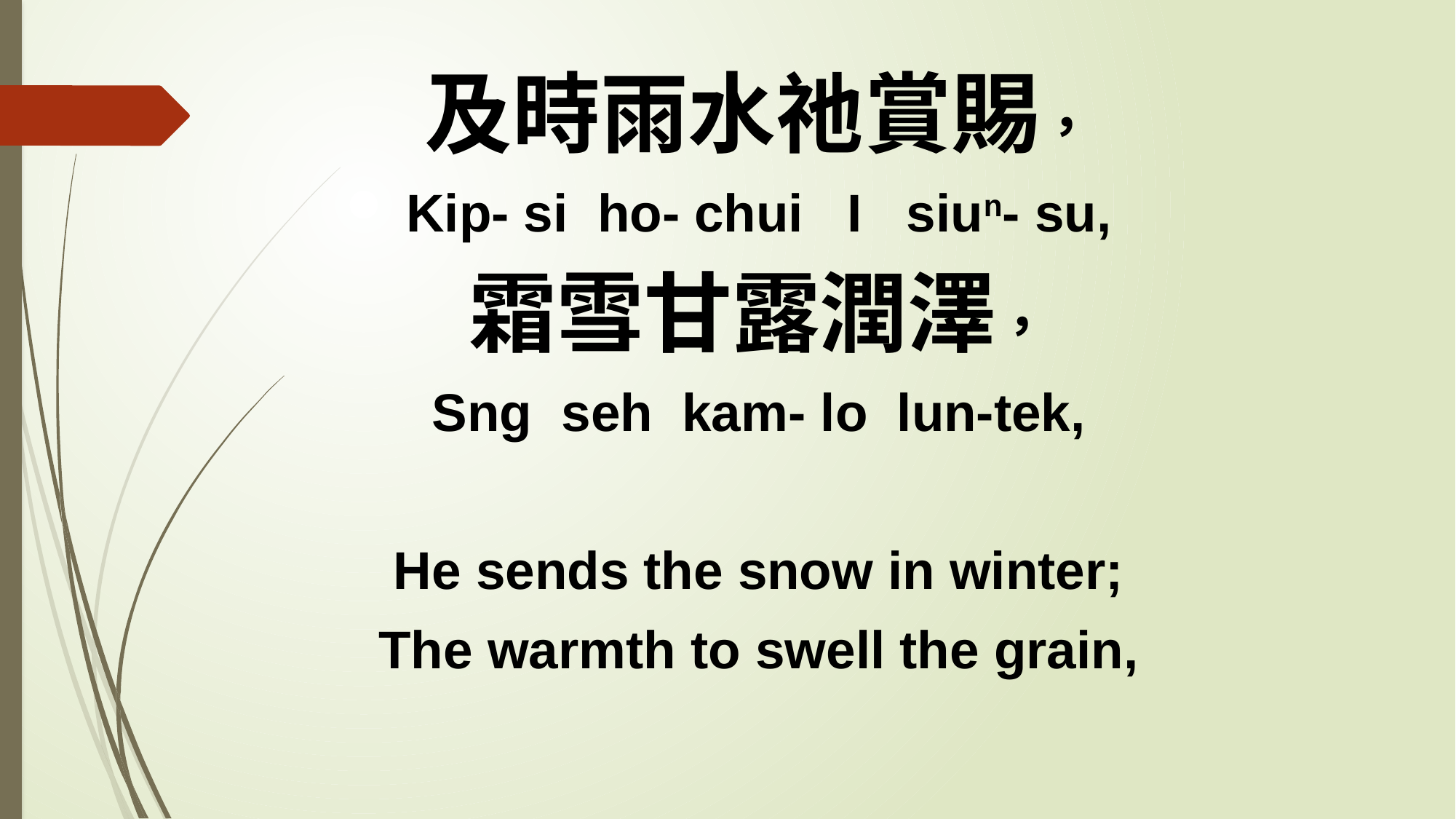

及時雨水祂賞賜，
Kip- si  ho- chui   I   siun- su,
霜雪甘露潤澤，
Sng  seh  kam- lo  lun-tek,

He sends the snow in winter;
The warmth to swell the grain,